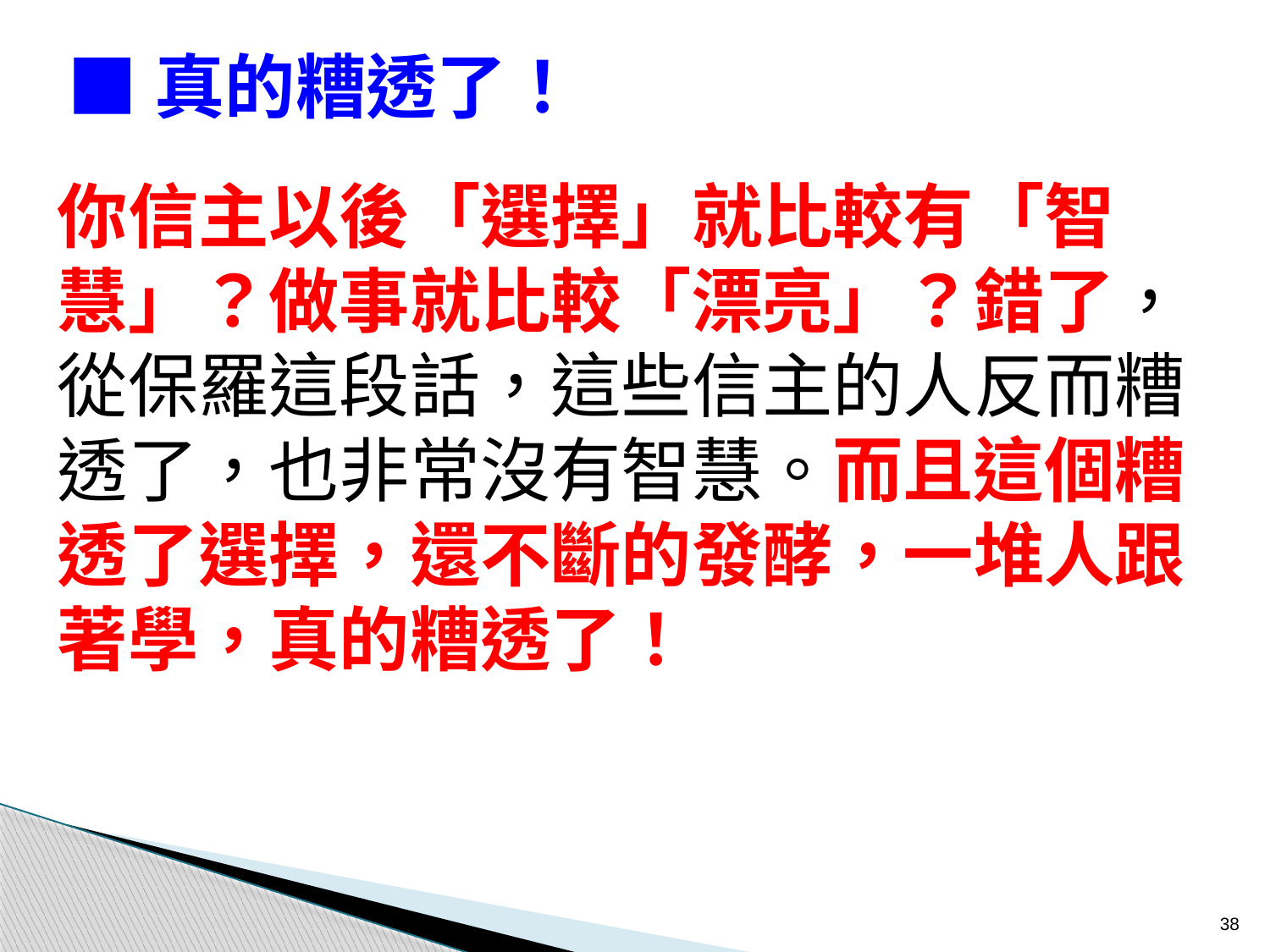

■真的糟透了！
你信主以後「選擇」就比較有「智慧」？做事就比較「漂亮」？錯了，從保羅這段話，這些信主的人反而糟透了，也非常沒有智慧。而且這個糟透了選擇，還不斷的發酵，一堆人跟著學，真的糟透了！
38